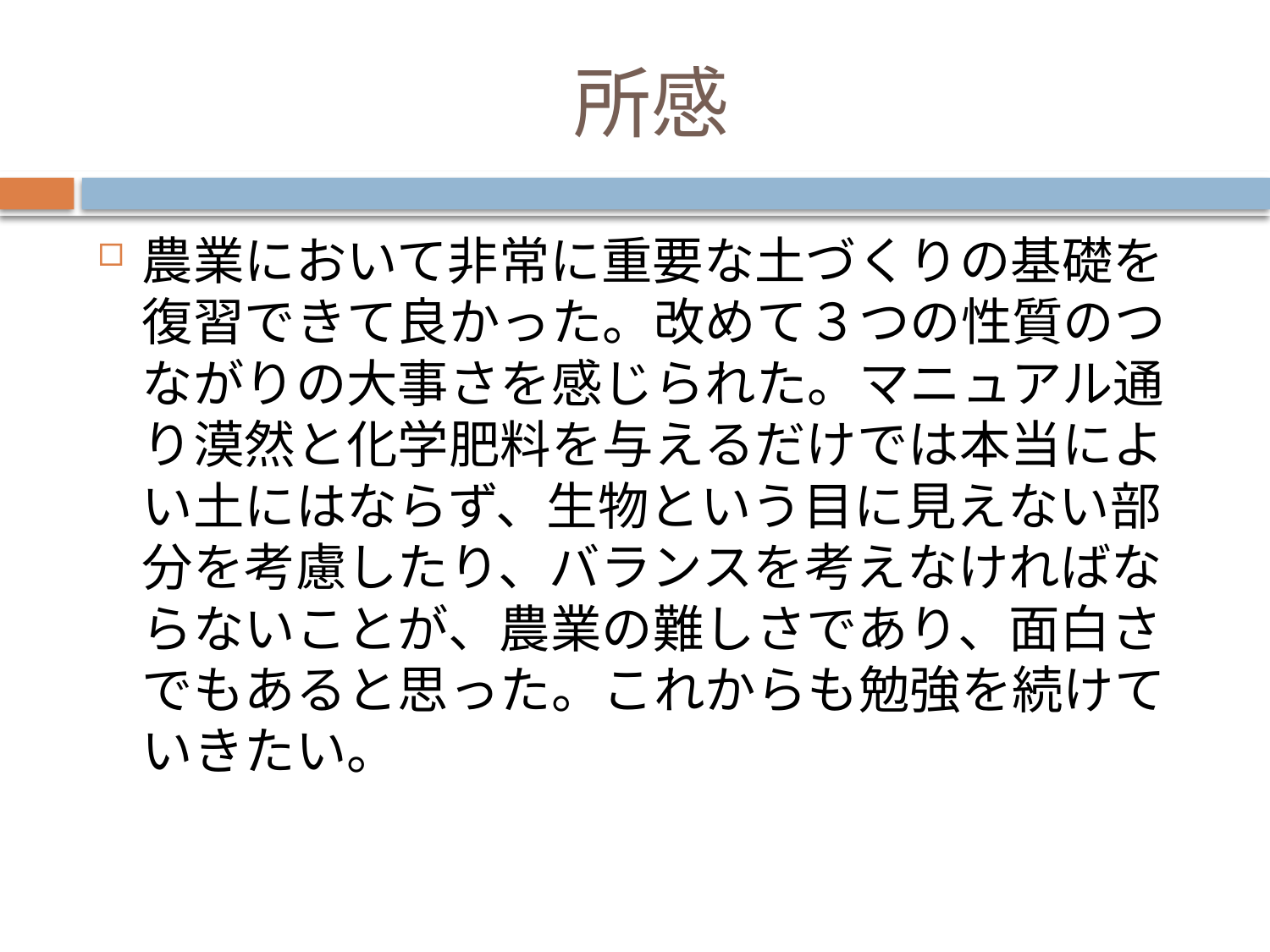

# 所感
農業において非常に重要な土づくりの基礎を復習できて良かった。改めて３つの性質のつながりの大事さを感じられた。マニュアル通り漠然と化学肥料を与えるだけでは本当によい土にはならず、生物という目に見えない部分を考慮したり、バランスを考えなければならないことが、農業の難しさであり、面白さでもあると思った。これからも勉強を続けていきたい。